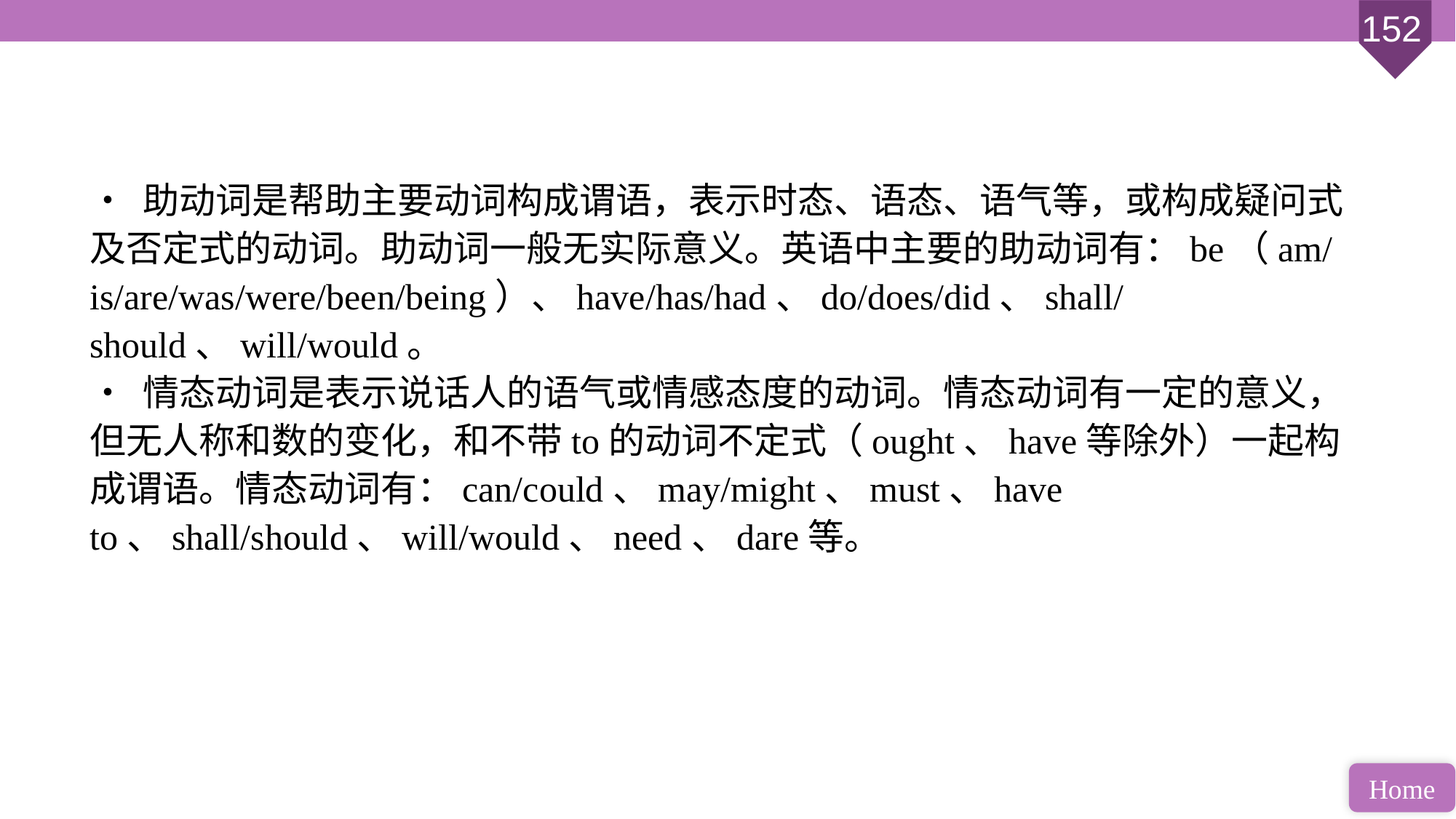

• 助动词是帮助主要动词构成谓语，表示时态、语态、语气等，或构成疑问式及否定式的动词。助动词一般无实际意义。英语中主要的助动词有：be（am/is/are/was/were/been/being）、have/has/had、do/does/did、shall/should、will/would。
• 情态动词是表示说话人的语气或情感态度的动词。情态动词有一定的意义，但无人称和数的变化，和不带to的动词不定式（ought、have等除外）一起构成谓语。情态动词有：can/could、may/might、must、have to、shall/should、will/would、need、dare等。